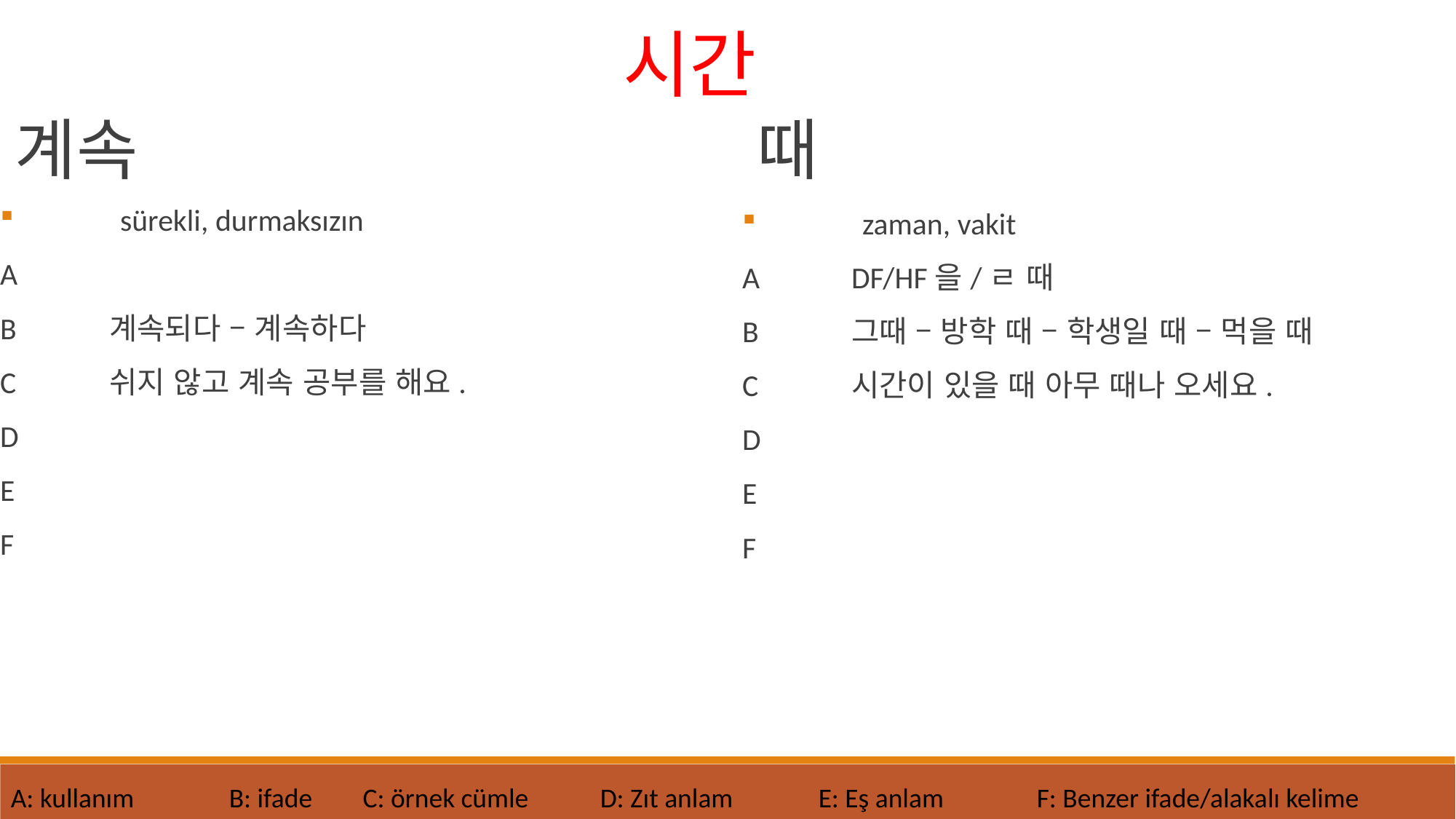

시간
계속
때
	sürekli, durmaksızın
A
B	계속되다 – 계속하다
C	쉬지 않고 계속 공부를 해요.
D
E
F

	zaman, vakit
A	DF/HF을/ㄹ 때
B	그때 – 방학 때 – 학생일 때 – 먹을 때
C	시간이 있을 때 아무 때나 오세요.
D
E
F

A: kullanım 	B: ifade	    C: örnek cümle
D: Zıt anlam	E: Eş anlam	F: Benzer ifade/alakalı kelime